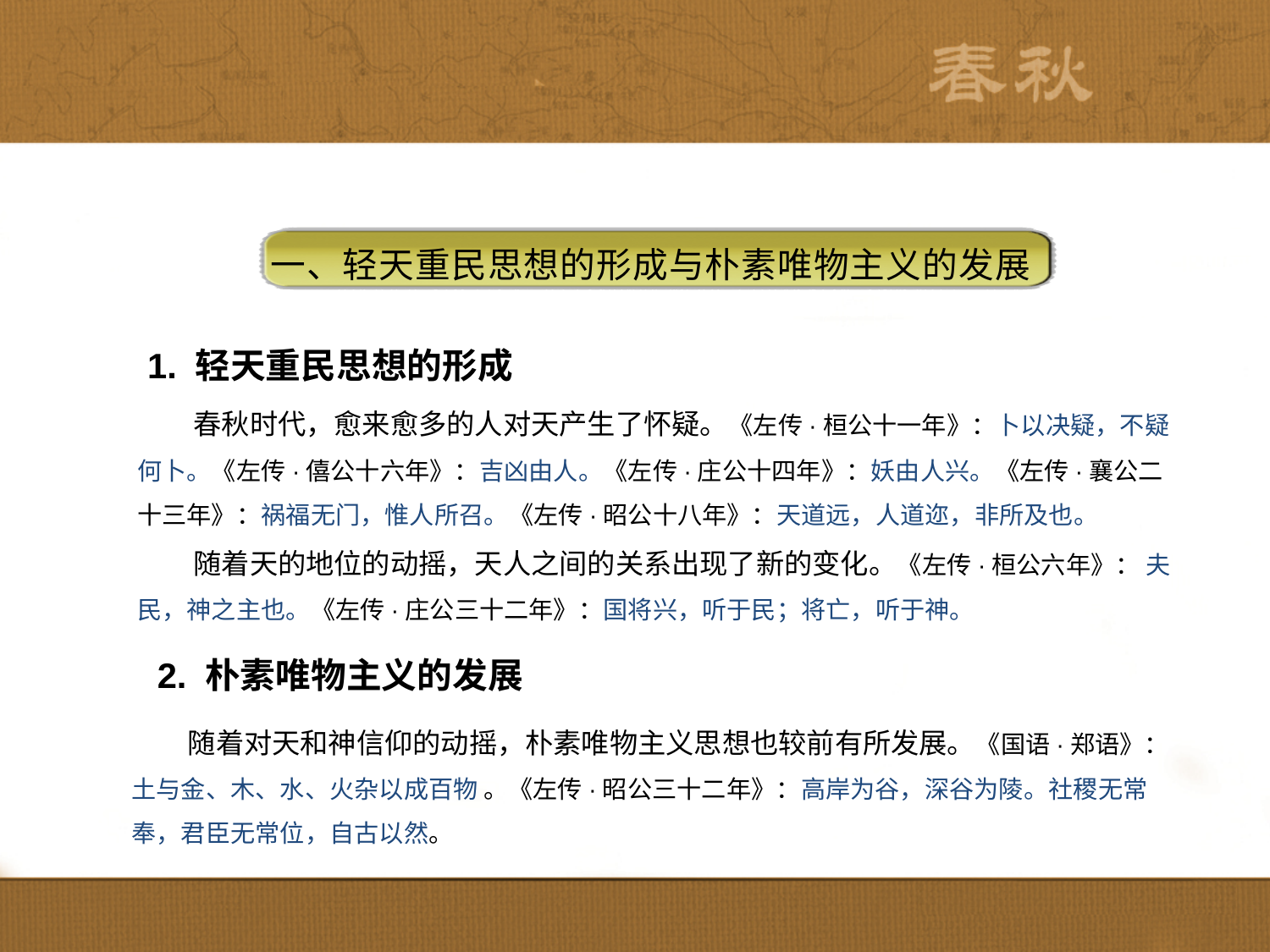

一、轻天重民思想的形成与朴素唯物主义的发展
1. 轻天重民思想的形成
　　春秋时代，愈来愈多的人对天产生了怀疑。《左传·桓公十一年》：卜以决疑，不疑何卜。《左传·僖公十六年》：吉凶由人。《左传·庄公十四年》：妖由人兴。《左传·襄公二十三年》：祸福无门，惟人所召。《左传·昭公十八年》：天道远，人道迩，非所及也。
　　随着天的地位的动摇，天人之间的关系出现了新的变化。《左传·桓公六年》： 夫民，神之主也。《左传·庄公三十二年》：国将兴，听于民；将亡，听于神。
2. 朴素唯物主义的发展
　　随着对天和神信仰的动摇，朴素唯物主义思想也较前有所发展。《国语·郑语》：土与金、木、水、火杂以成百物 。《左传·昭公三十二年》：高岸为谷，深谷为陵。社稷无常奉，君臣无常位，自古以然。